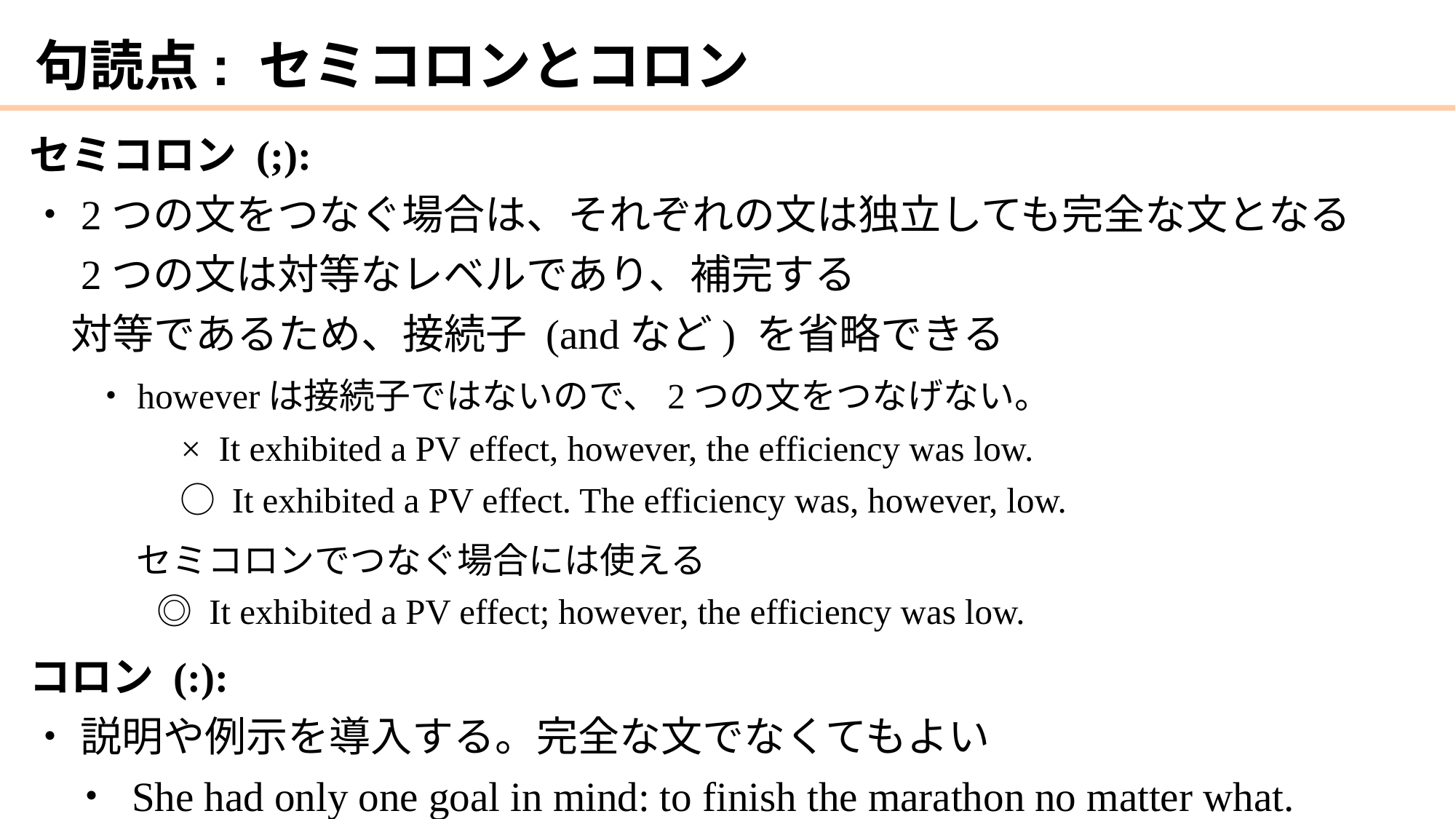

# 句読点: セミコロンとコロン
セミコロン (;):
・2つの文をつなぐ場合は、それぞれの文は独立しても完全な文となる
　2つの文は対等なレベルであり、補完する
　対等であるため、接続子 (andなど) を省略できる
   　・howeverは接続子ではないので、2つの文をつなげない。
　　　　×  It exhibited a PV effect, however, the efficiency was low.
           　 ○ It exhibited a PV effect. The efficiency was, however, low.
　　　セミコロンでつなぐ場合には使える
 　    　  ◎ It exhibited a PV effect; however, the efficiency was low.
コロン (:):
・ 説明や例示を導入する。完全な文でなくてもよい
　・ She had only one goal in mind: to finish the marathon no matter what.